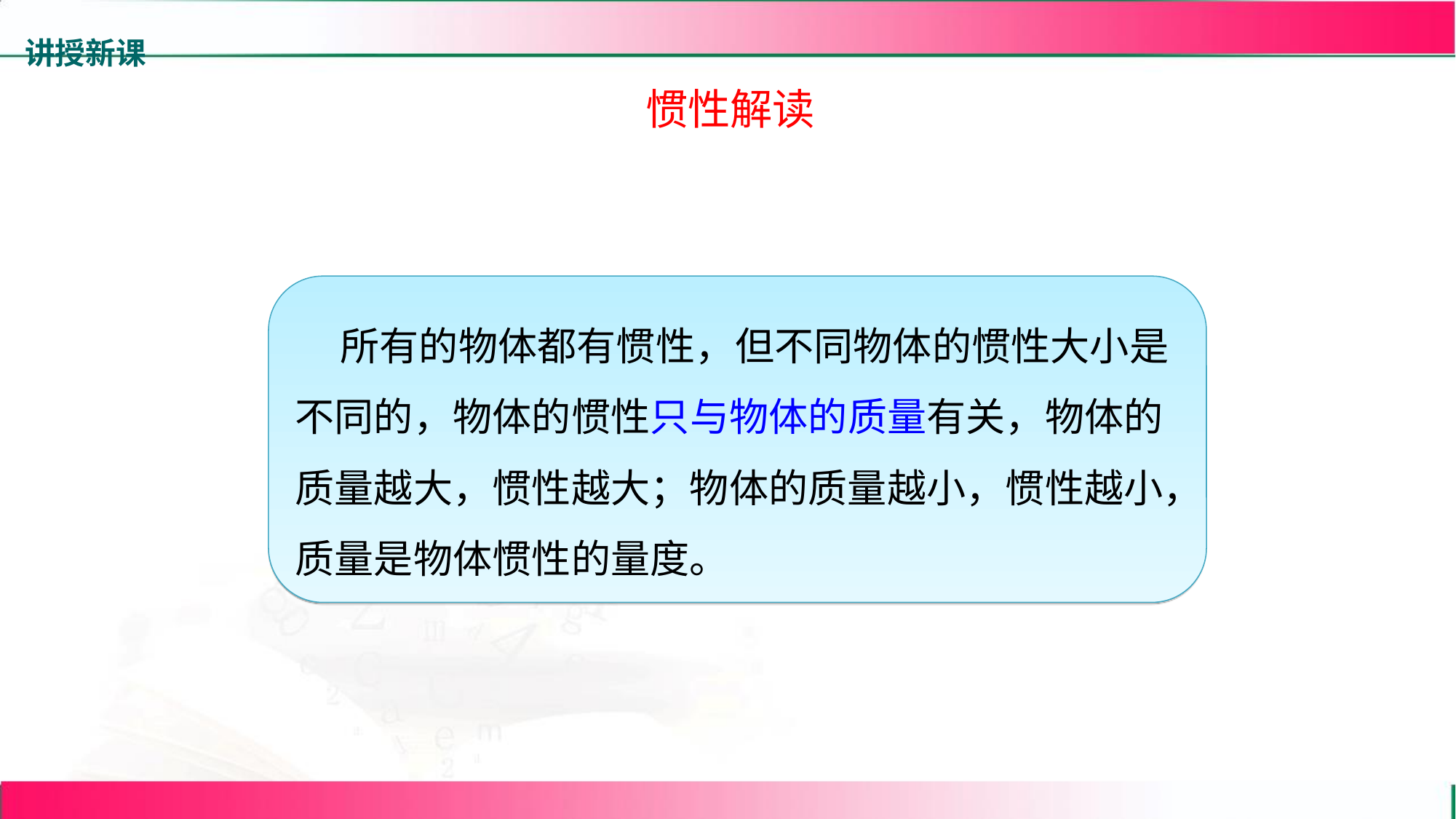

讲授新课
惯性解读
    所有的物体都有惯性，但不同物体的惯性大小是不同的，物体的惯性只与物体的质量有关，物体的质量越大，惯性越大；物体的质量越小，惯性越小，质量是物体惯性的量度。